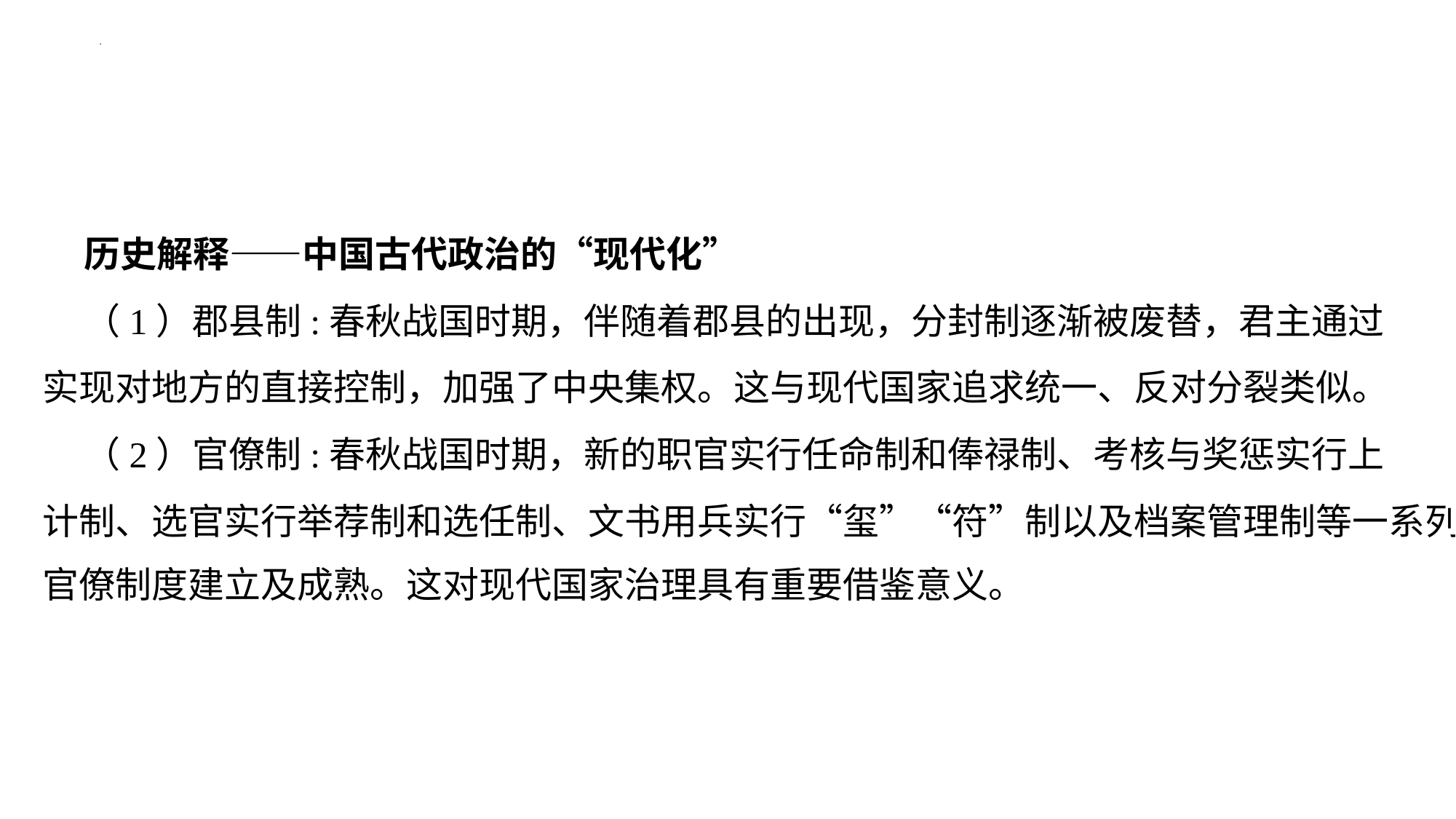

历史解释——中国古代政治的“现代化”
    （1）郡县制:春秋战国时期，伴随着郡县的出现，分封制逐渐被废替，君主通过
实现对地方的直接控制，加强了中央集权。这与现代国家追求统一、反对分裂类似。
    （2）官僚制:春秋战国时期，新的职官实行任命制和俸禄制、考核与奖惩实行上
计制、选官实行举荐制和选任制、文书用兵实行“玺”“符”制以及档案管理制等一系列
官僚制度建立及成熟。这对现代国家治理具有重要借鉴意义。